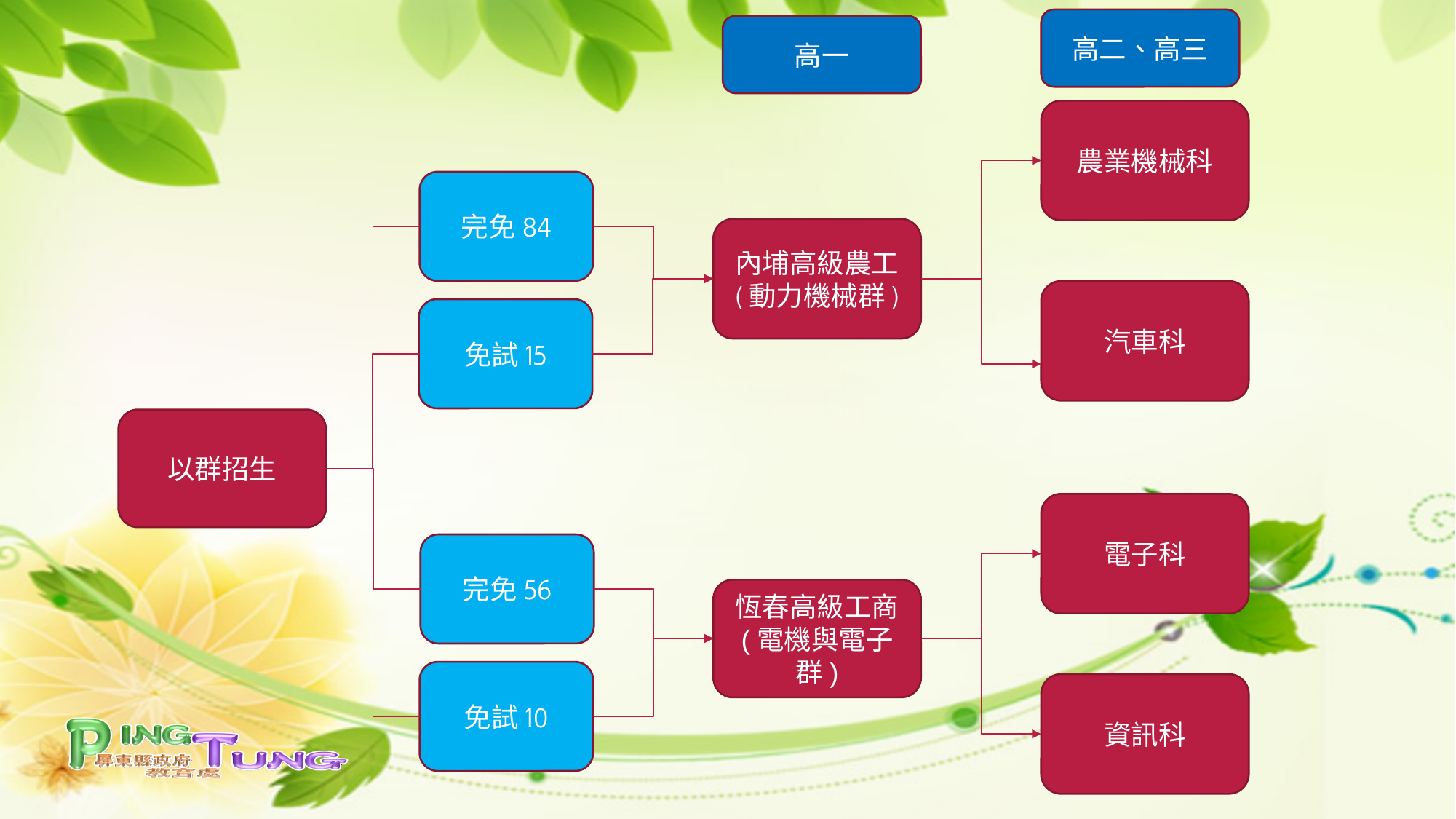

高二、高三
高一
農業機械科
完免84
內埔高級農工
(動力機械群)
汽車科
免試15
以群招生
電子科
完免56
恆春高級工商
(電機與電子群)
免試10
資訊科